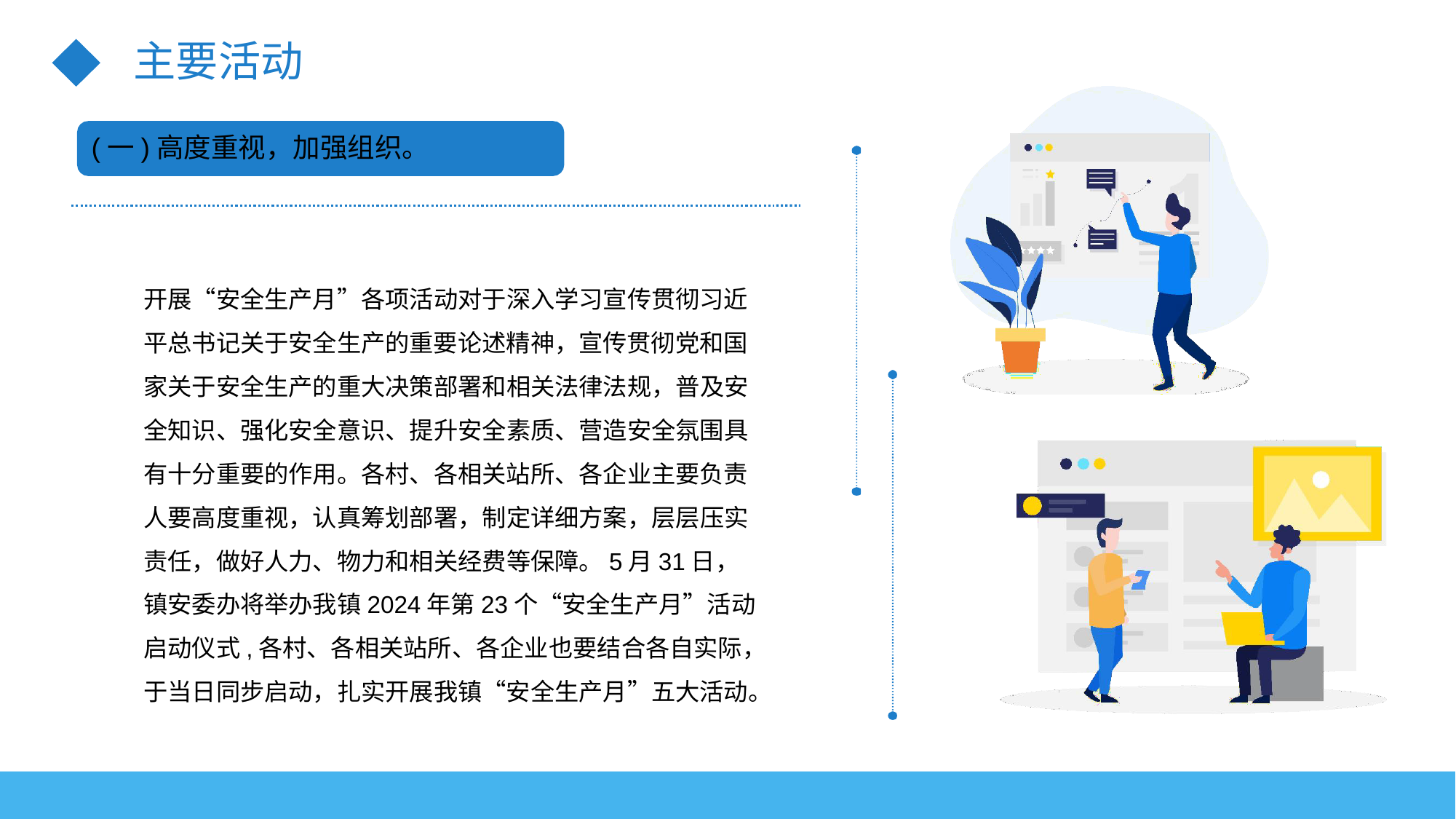

# 主要活动

(一)高度重视，加强组织。

开展“安全生产月”各项活动对于深入学习宣传贯彻习近平总书记关于安全生产的重要论述精神，宣传贯彻党和国家关于安全生产的重大决策部署和相关法律法规，普及安全知识、强化安全意识、提升安全素质、营造安全氛围具有十分重要的作用。各村、各相关站所、各企业主要负责人要高度重视，认真筹划部署，制定详细方案，层层压实责任，做好人力、物力和相关经费等保障。5月31日，镇安委办将举办我镇2024年第23个“安全生产月”活动启动仪式,各村、各相关站所、各企业也要结合各自实际，于当日同步启动，扎实开展我镇“安全生产月”五大活动。